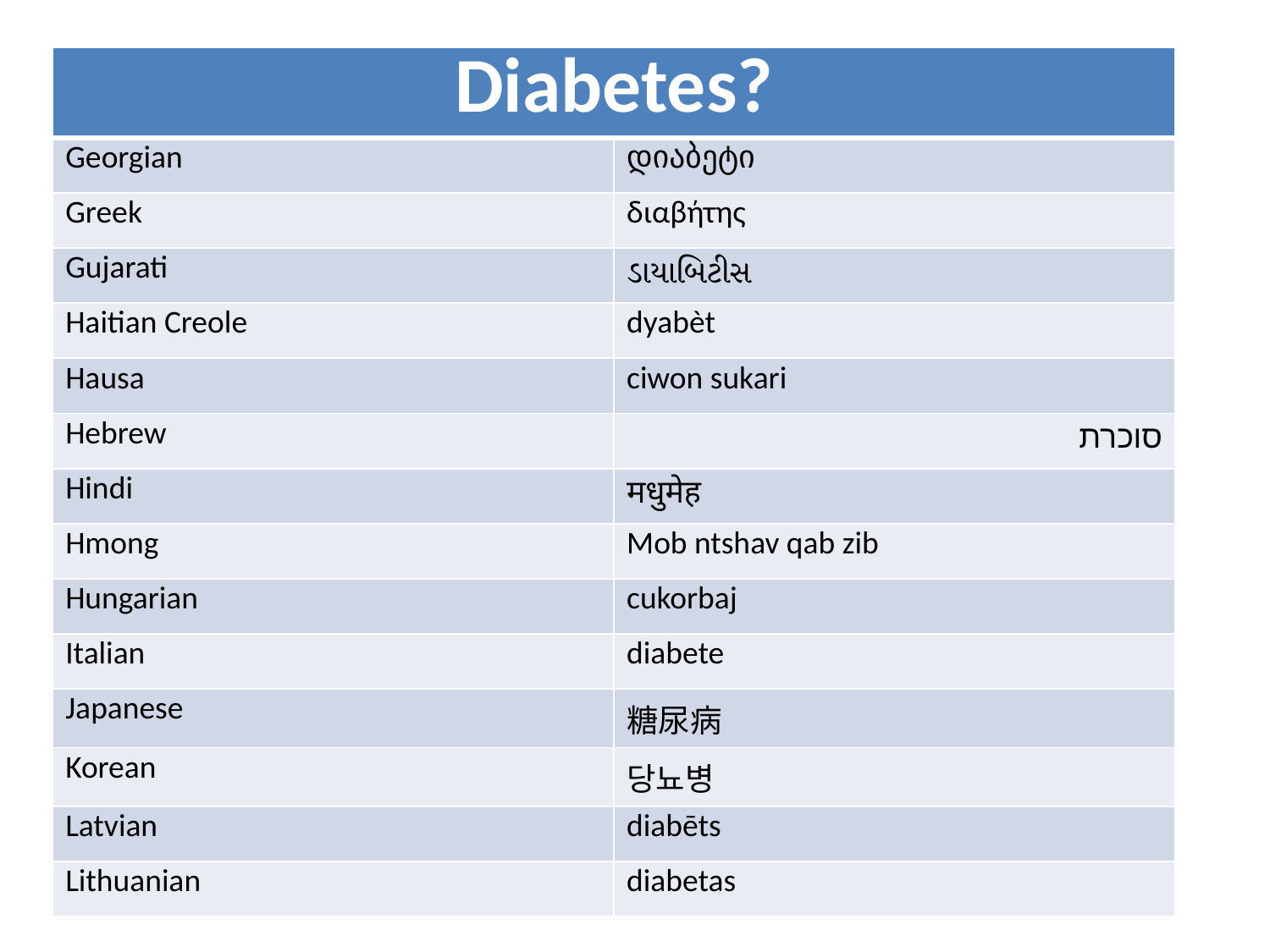

| Diabetes? |  |
| --- | --- |
| Georgian | დიაბეტი |
| Greek | διαβήτης |
| Gujarati | ડાયાબિટીસ |
| Haitian Creole | dyabèt |
| Hausa | ciwon sukari |
| Hebrew | סוכרת |
| Hindi | मधुमेह |
| Hmong | Mob ntshav qab zib |
| Hungarian | cukorbaj |
| Italian | diabete |
| Japanese | 糖尿病 |
| Korean | 당뇨병 |
| Latvian | diabēts |
| Lithuanian | diabetas |